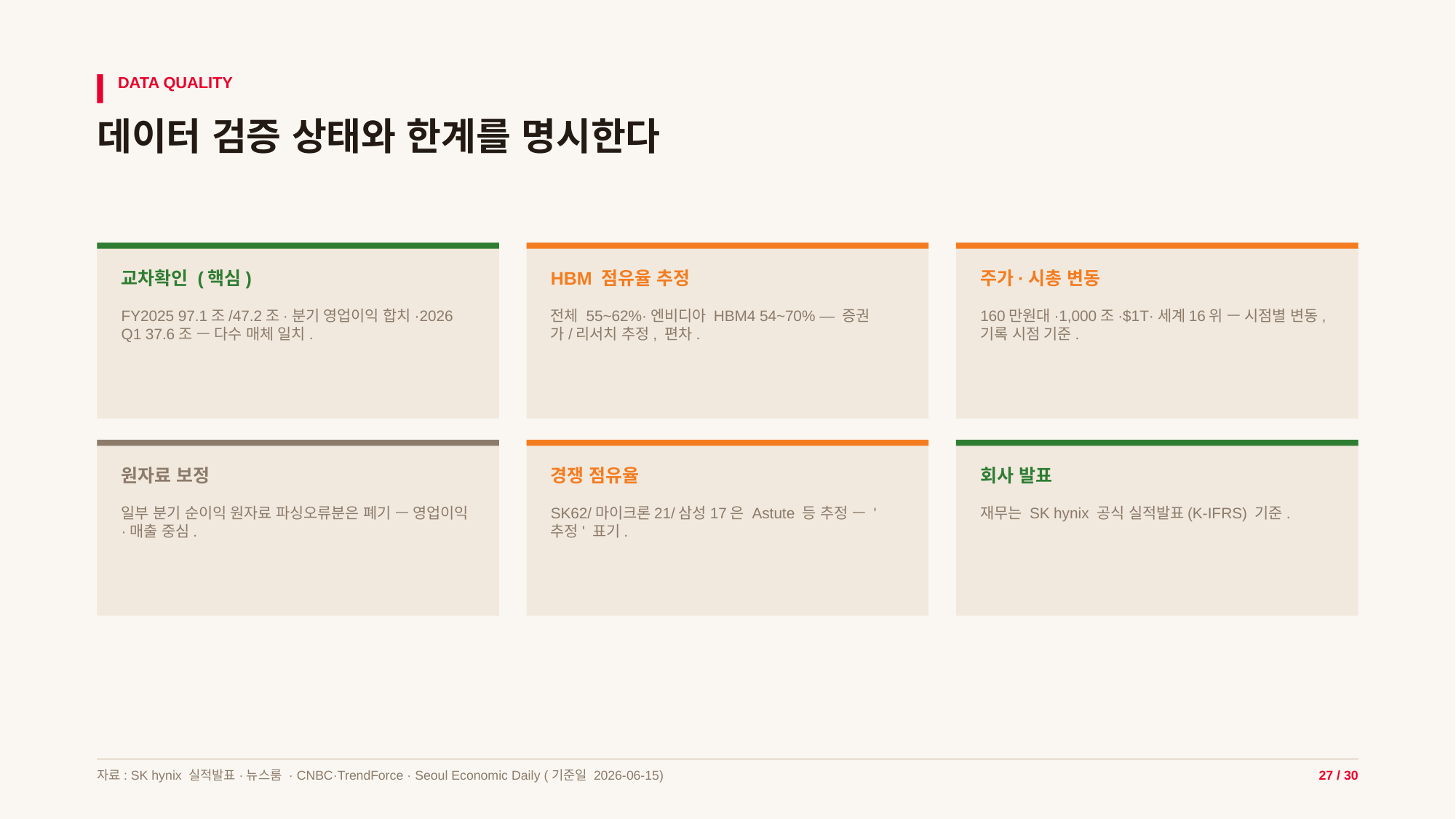

DATA QUALITY

데이터 검증 상태와 한계를 명시한다

교차확인 (핵심)
HBM 점유율 추정
주가·시총 변동
FY2025 97.1조/47.2조·분기 영업이익 합치·2026 Q1 37.6조 — 다수 매체 일치.
전체 55~62%·엔비디아 HBM4 54~70% — 증권가/리서치 추정, 편차.
160만원대·1,000조·$1T·세계16위 — 시점별 변동, 기록 시점 기준.

원자료 보정
경쟁 점유율
회사 발표
일부 분기 순이익 원자료 파싱오류분은 폐기 — 영업이익·매출 중심.
SK62/마이크론21/삼성17은 Astute 등 추정 — '추정' 표기.
재무는 SK hynix 공식 실적발표(K-IFRS) 기준.

자료: SK hynix 실적발표·뉴스룸 · CNBC·TrendForce · Seoul Economic Daily (기준일 2026-06-15)
27 / 30